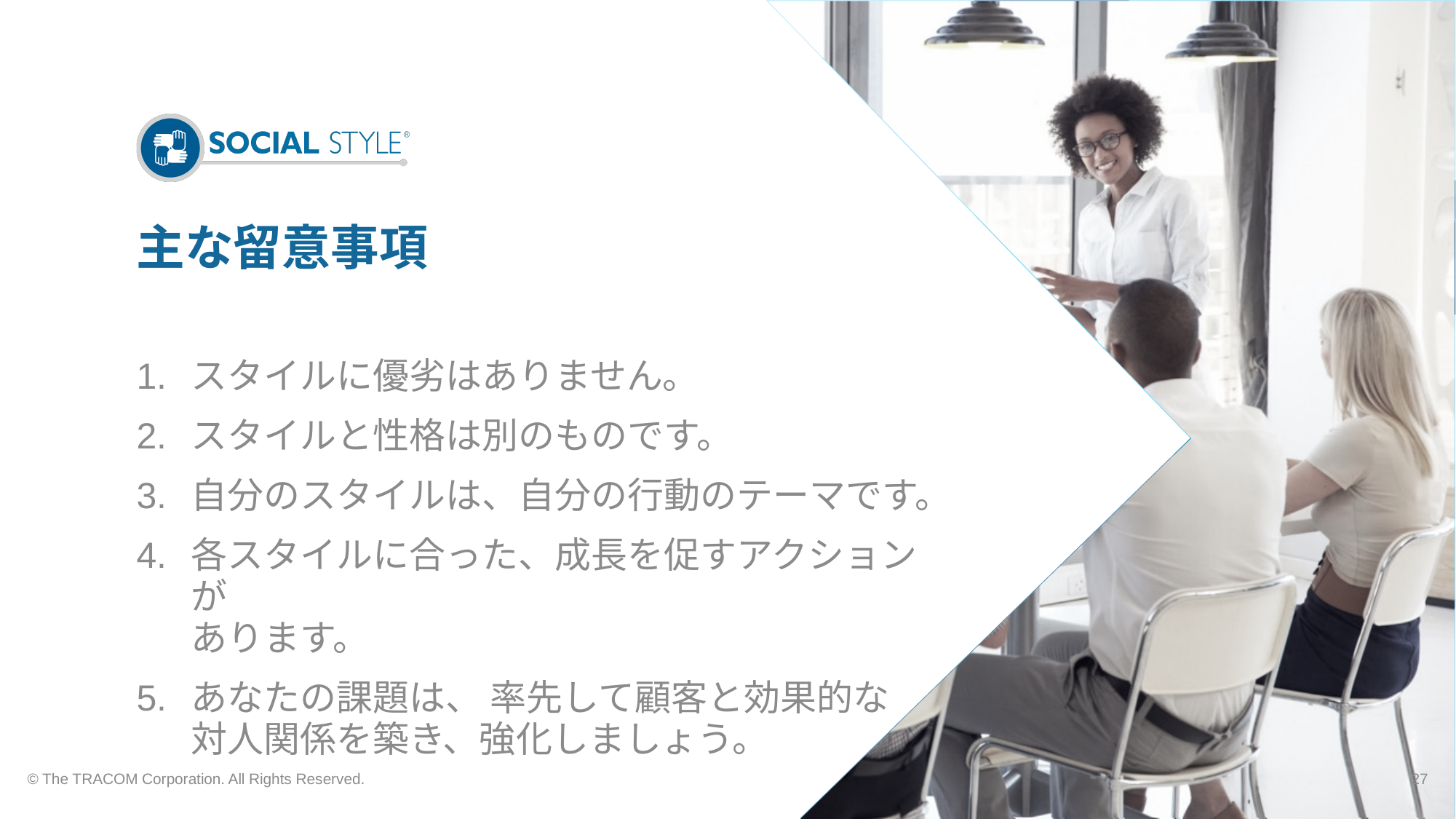

# 主な留意事項

スタイルに優劣はありません。
スタイルと性格は別のものです。
自分のスタイルは、自分の行動のテーマです。
各スタイルに合った、成長を促すアクションが
あります。
あなたの課題は、 率先して顧客と効果的な対人関係を築き、強化しましょう。

© The TRACOM Corporation. All Rights Reserved.
27